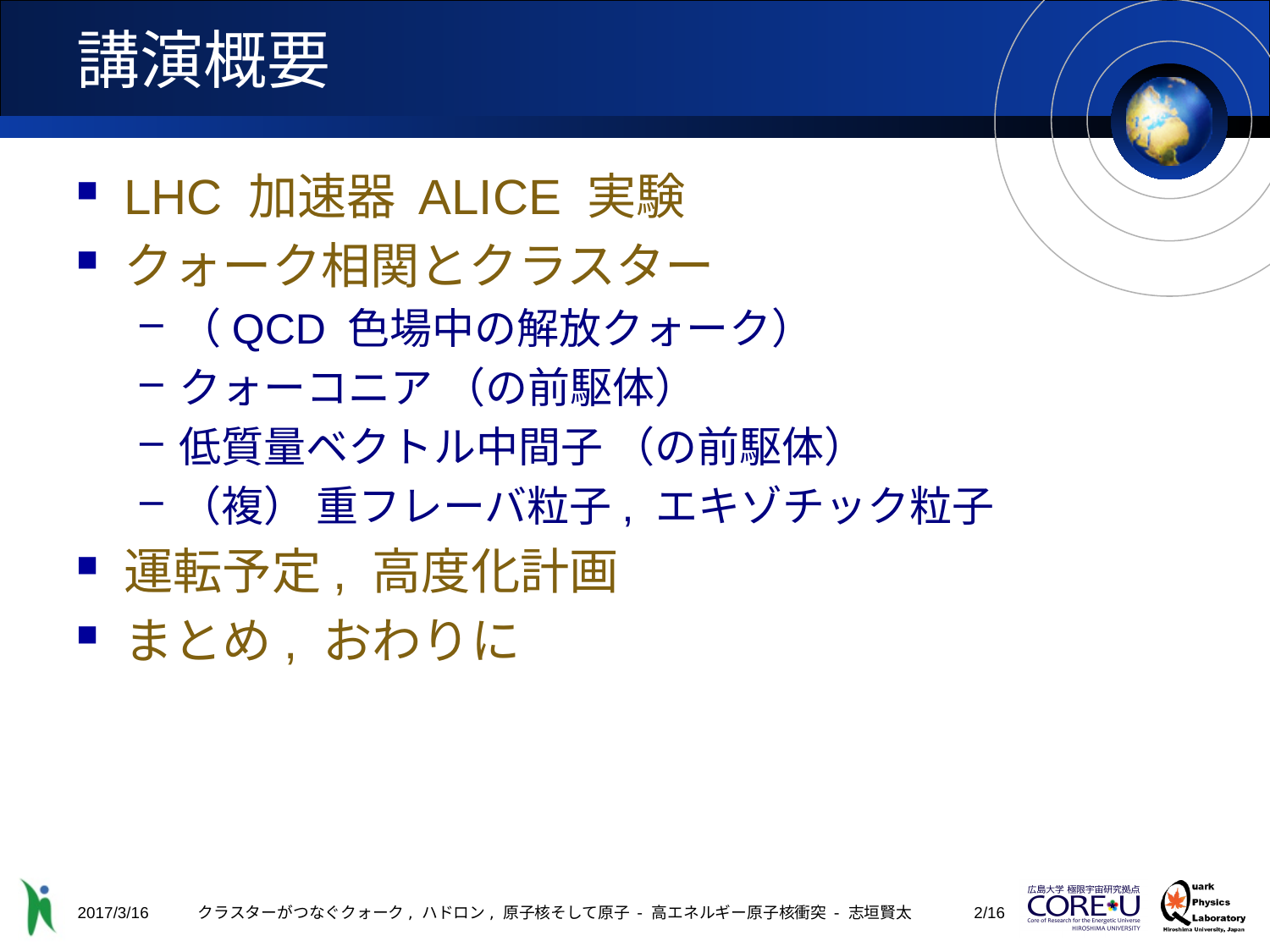

# 講演概要
LHC 加速器 ALICE 実験
クォーク相関とクラスター
（QCD 色場中の解放クォーク）
クォーコニア （の前駆体）
低質量ベクトル中間子 （の前駆体）
（複） 重フレーバ粒子, エキゾチック粒子
運転予定, 高度化計画
まとめ, おわりに
2017/3/16
クラスターがつなぐクォーク, ハドロン, 原子核そして原子 - 高エネルギー原子核衝突 - 志垣賢太
2/16